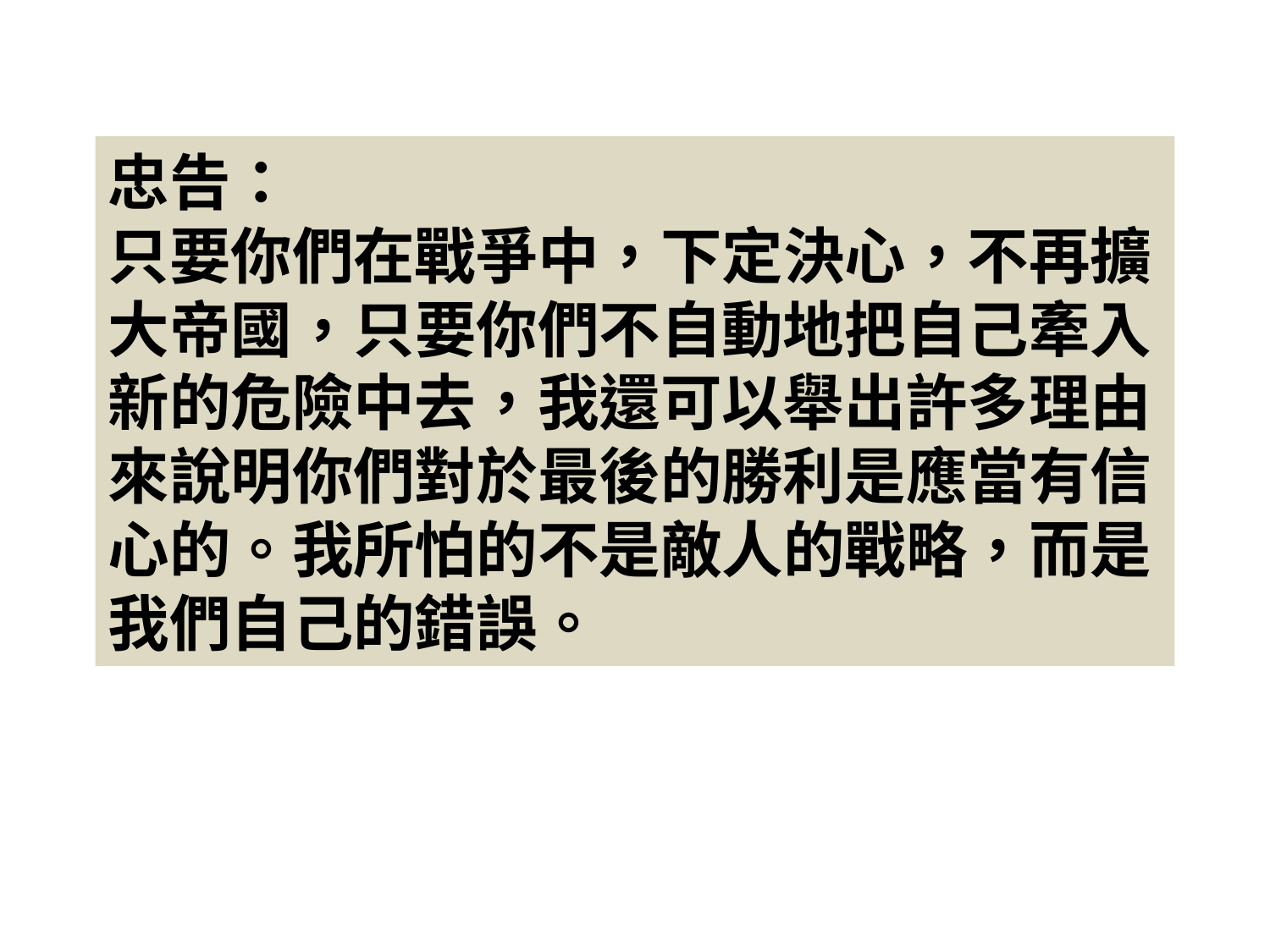

# 忠告： 只要你們在戰爭中，下定決心，不再擴大帝國，只要你們不自動地把自己牽入新的危險中去，我還可以舉出許多理由來說明你們對於最後的勝利是應當有信心的。我所怕的不是敵人的戰略，而是我們自己的錯誤。